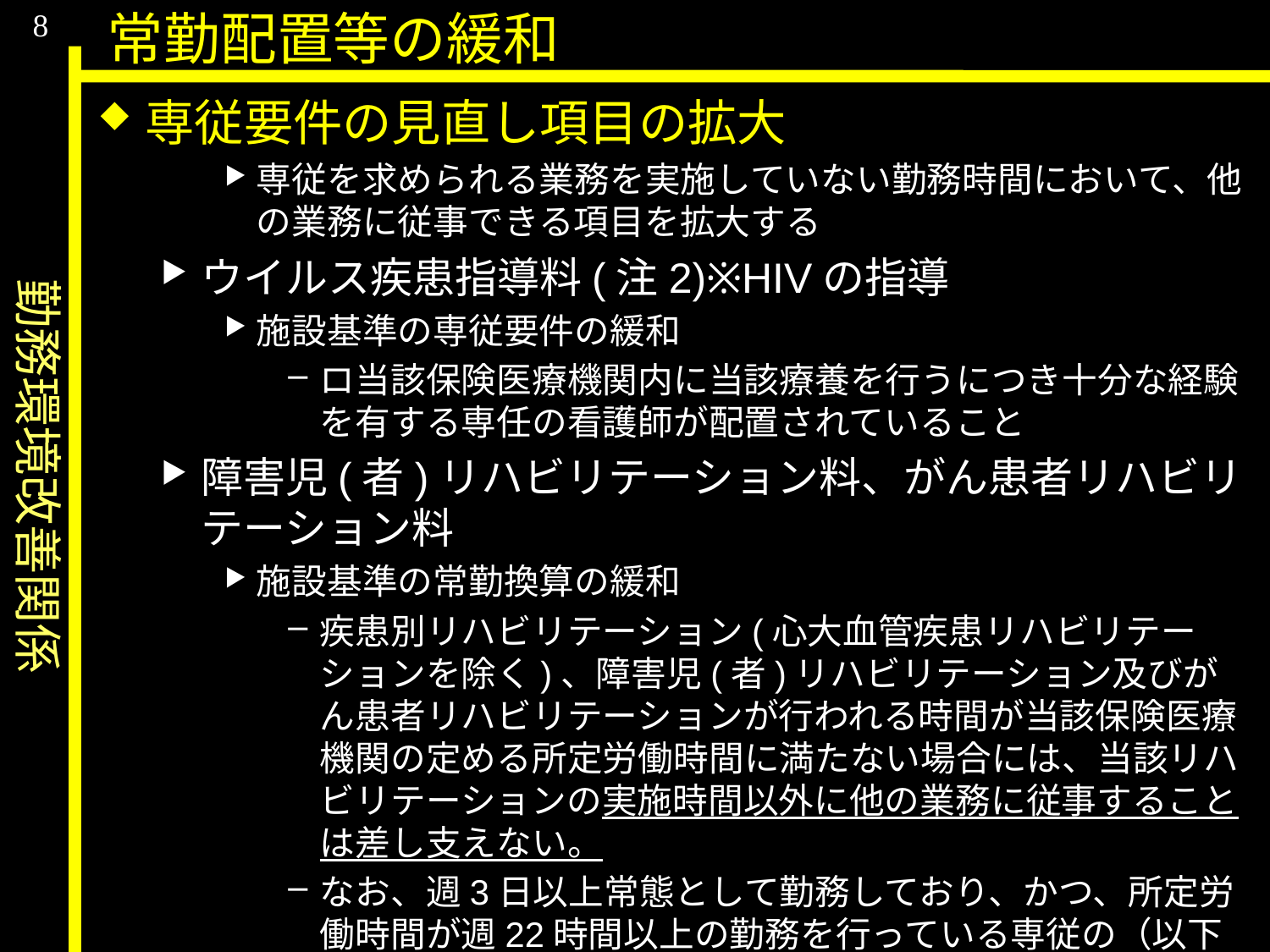

勤務環境改善関係
8
常勤配置等の緩和

専従要件の見直し項目の拡大
専従を求められる業務を実施していない勤務時間において、他の業務に従事できる項目を拡大する
ウイルス疾患指導料(注2)※HIVの指導
施設基準の専従要件の緩和
ロ当該保険医療機関内に当該療養を行うにつき十分な経験を有する専任の看護師が配置されていること
障害児(者)リハビリテーション料、がん患者リハビリテーション料
施設基準の常勤換算の緩和
疾患別リハビリテーション(心大血管疾患リハビリテーションを除く)、障害児(者)リハビリテーション及びがん患者リハビリテーションが行われる時間が当該保険医療機関の定める所定労働時間に満たない場合には、当該リハビリテーションの実施時間以外に他の業務に従事することは差し支えない。
なお、週3日以上常態として勤務しており、かつ、所定労働時間が週22時間以上の勤務を行っている専従の（以下略）